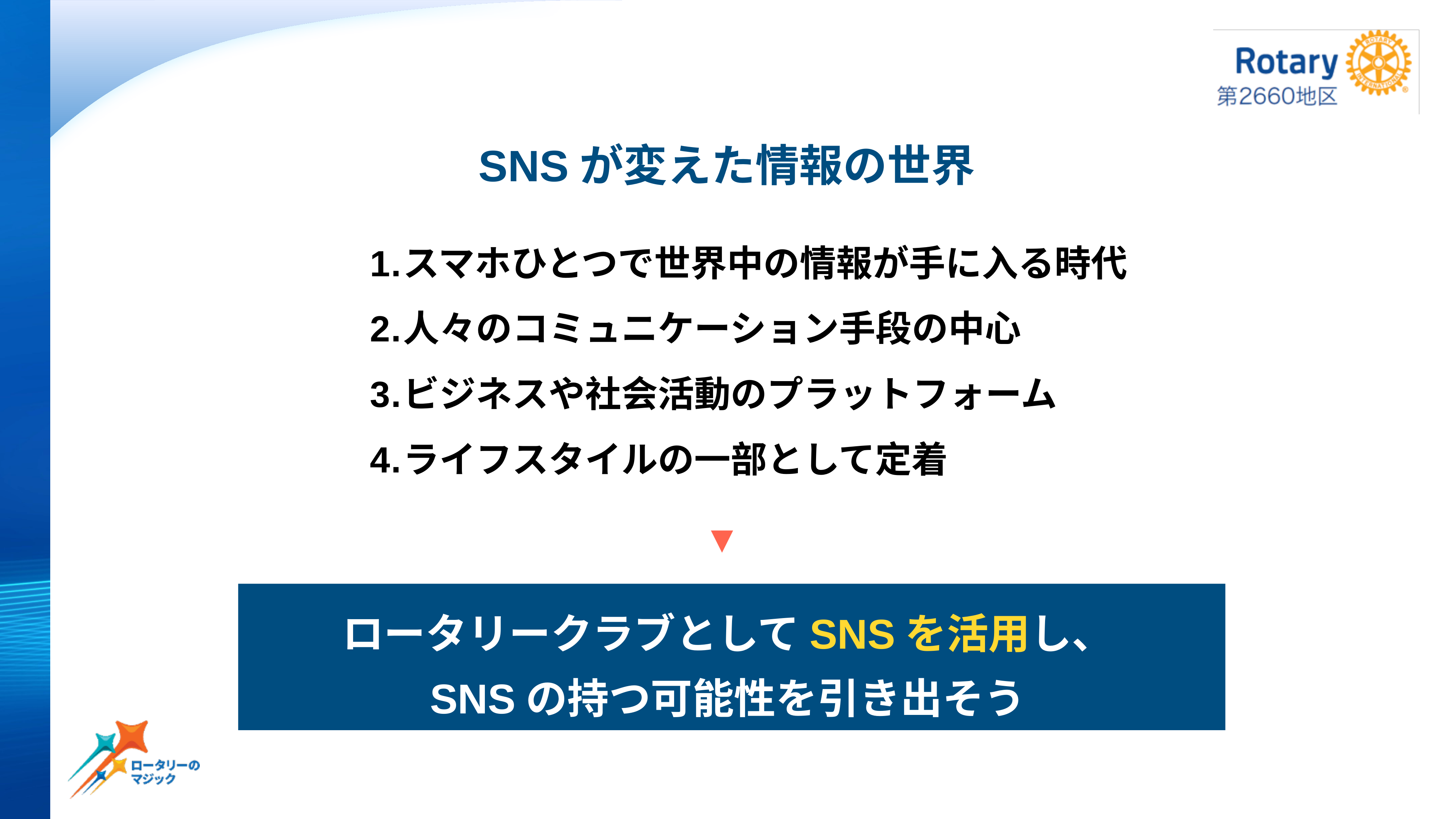

SNSが変えた情報の世界
スマホひとつで世界中の情報が手に入る時代
人々のコミュニケーション手段の中心
ビジネスや社会活動のプラットフォーム
ライフスタイルの一部として定着
▼

ロータリークラブとしてSNSを活用し、
SNSの持つ可能性を引き出そう